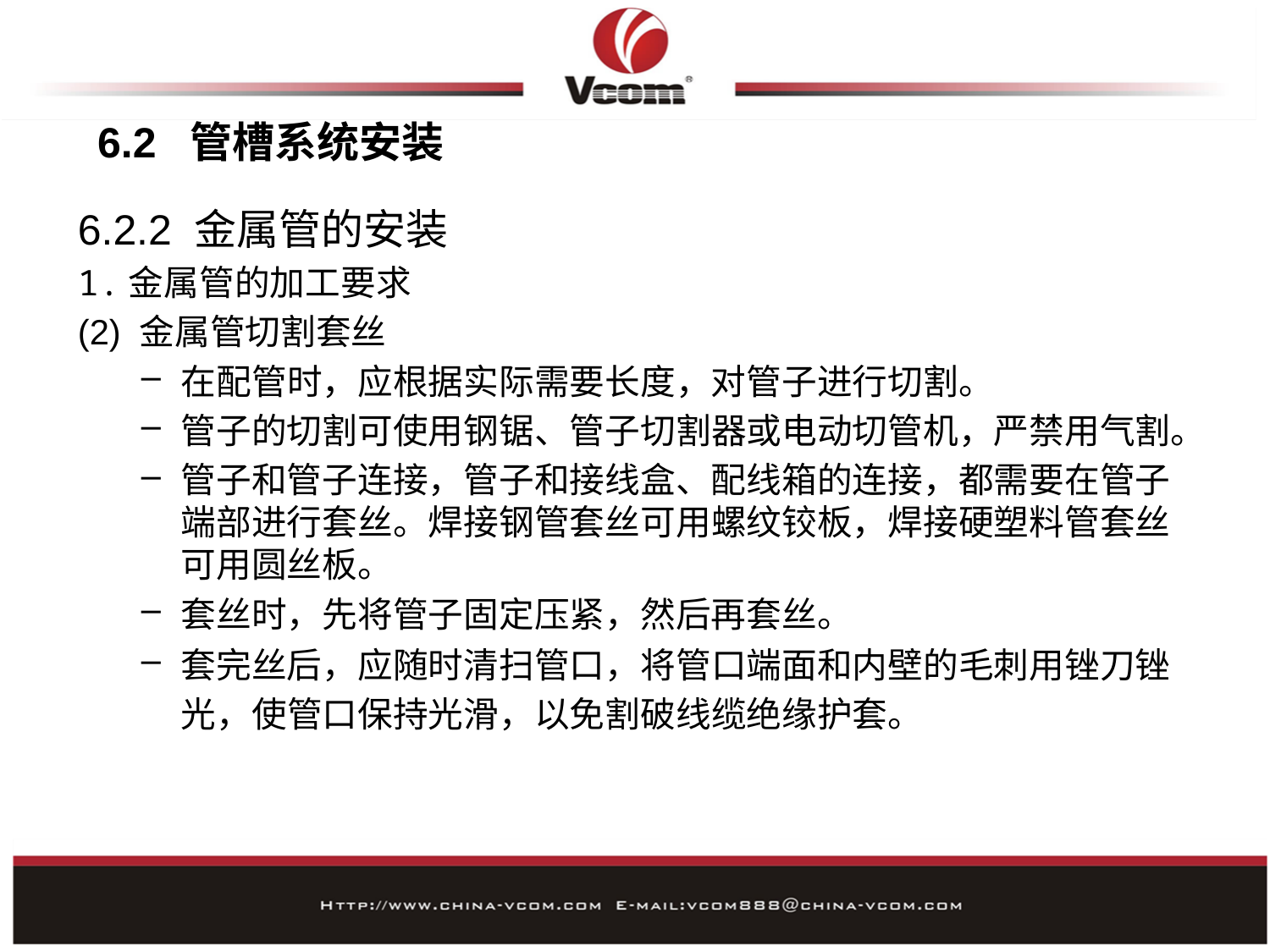

# 6.2  管槽系统安装
6.2.2 金属管的安装
1.金属管的加工要求
(2) 金属管切割套丝
在配管时，应根据实际需要长度，对管子进行切割。
管子的切割可使用钢锯、管子切割器或电动切管机，严禁用气割。
管子和管子连接，管子和接线盒、配线箱的连接，都需要在管子端部进行套丝。焊接钢管套丝可用螺纹铰板，焊接硬塑料管套丝可用圆丝板。
套丝时，先将管子固定压紧，然后再套丝。
套完丝后，应随时清扫管口，将管口端面和内壁的毛刺用锉刀锉光，使管口保持光滑，以免割破线缆绝缘护套。